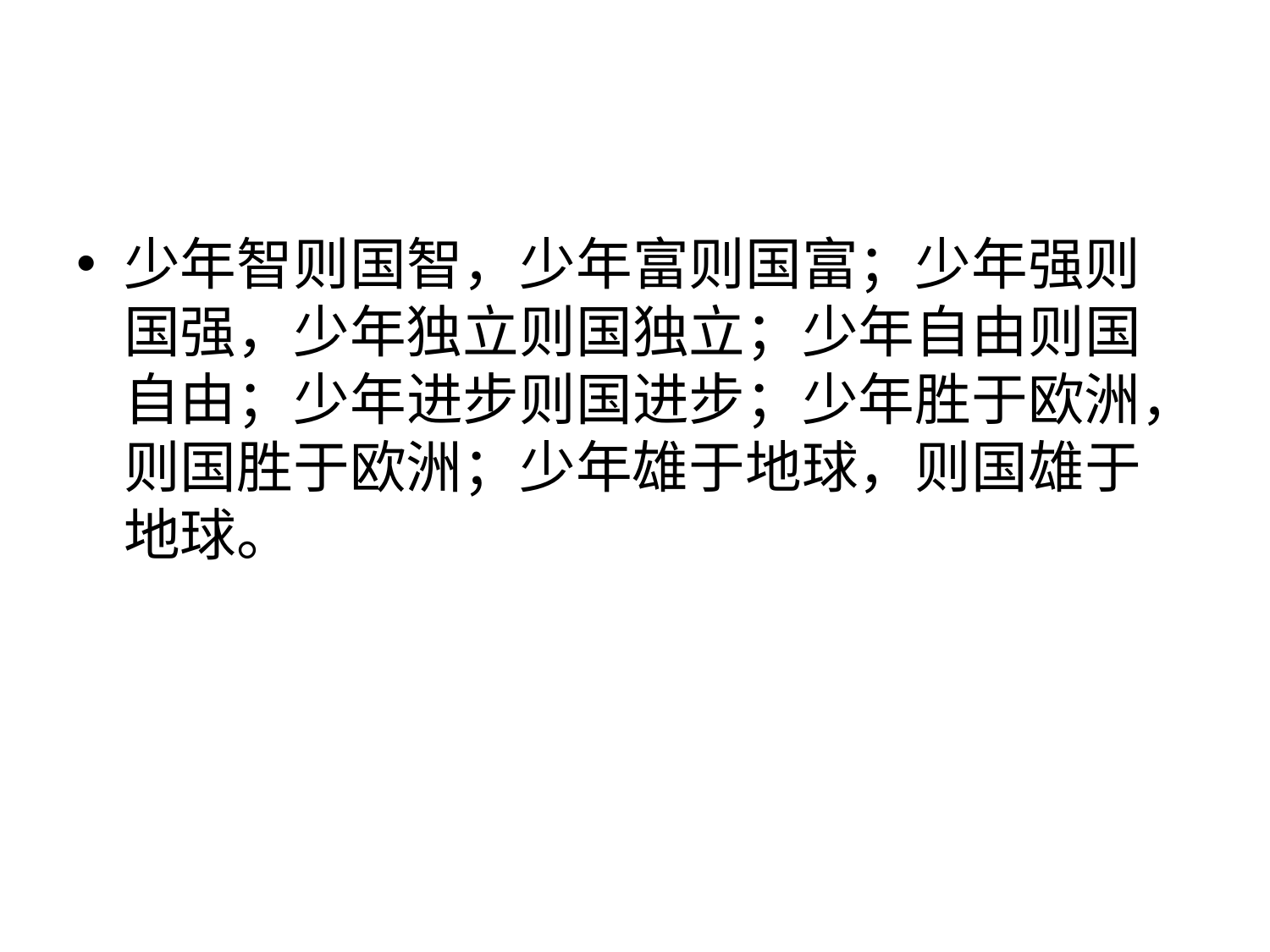

#
少年智则国智，少年富则国富；少年强则国强，少年独立则国独立；少年自由则国自由；少年进步则国进步；少年胜于欧洲，则国胜于欧洲；少年雄于地球，则国雄于地球。